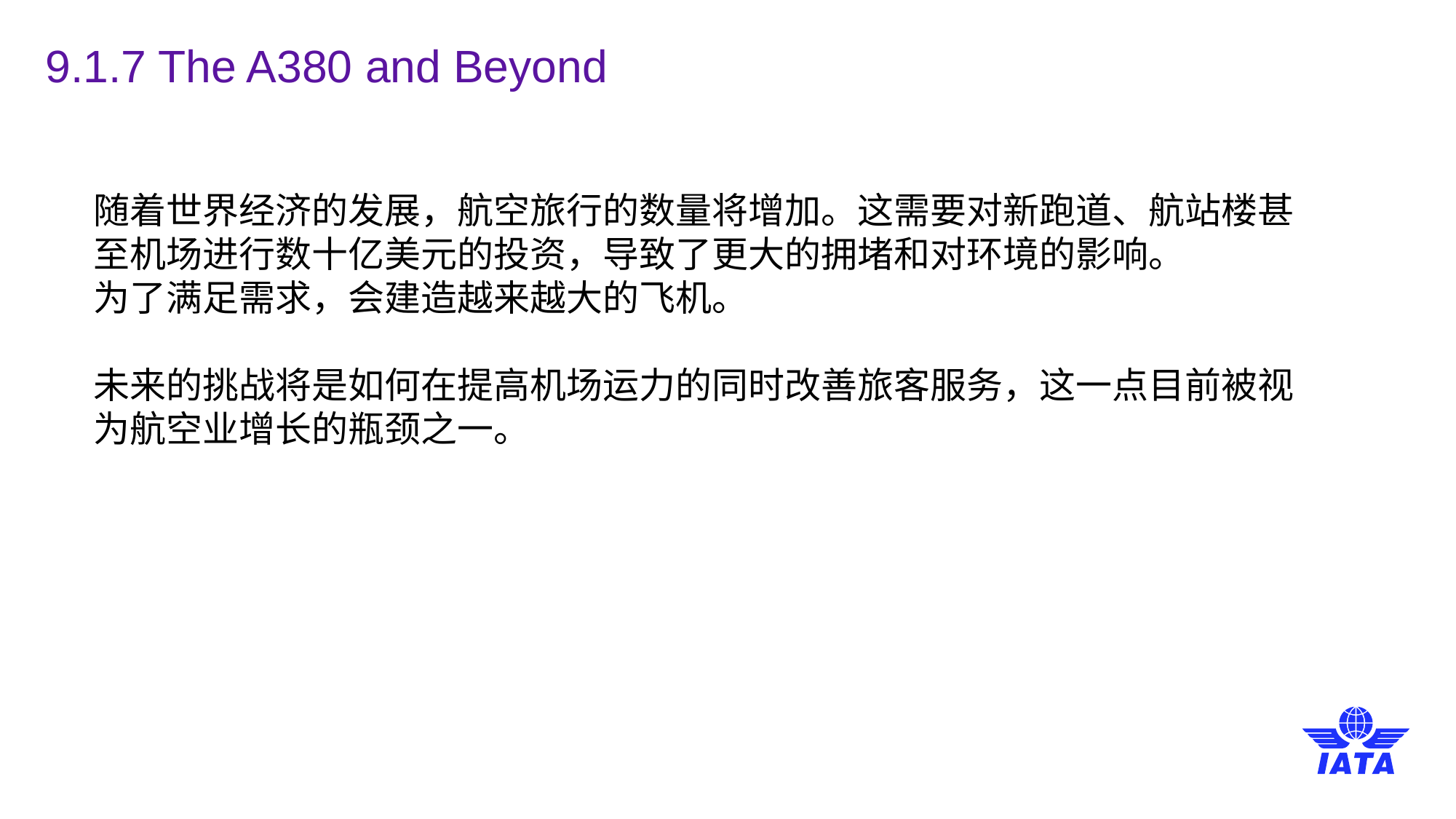

# 9.1.7 The A380 and Beyond
随着世界经济的发展，航空旅行的数量将增加。这需要对新跑道、航站楼甚至机场进行数十亿美元的投资，导致了更大的拥堵和对环境的影响。
为了满足需求，会建造越来越大的飞机。

未来的挑战将是如何在提高机场运力的同时改善旅客服务，这一点目前被视为航空业增长的瓶颈之一。
16